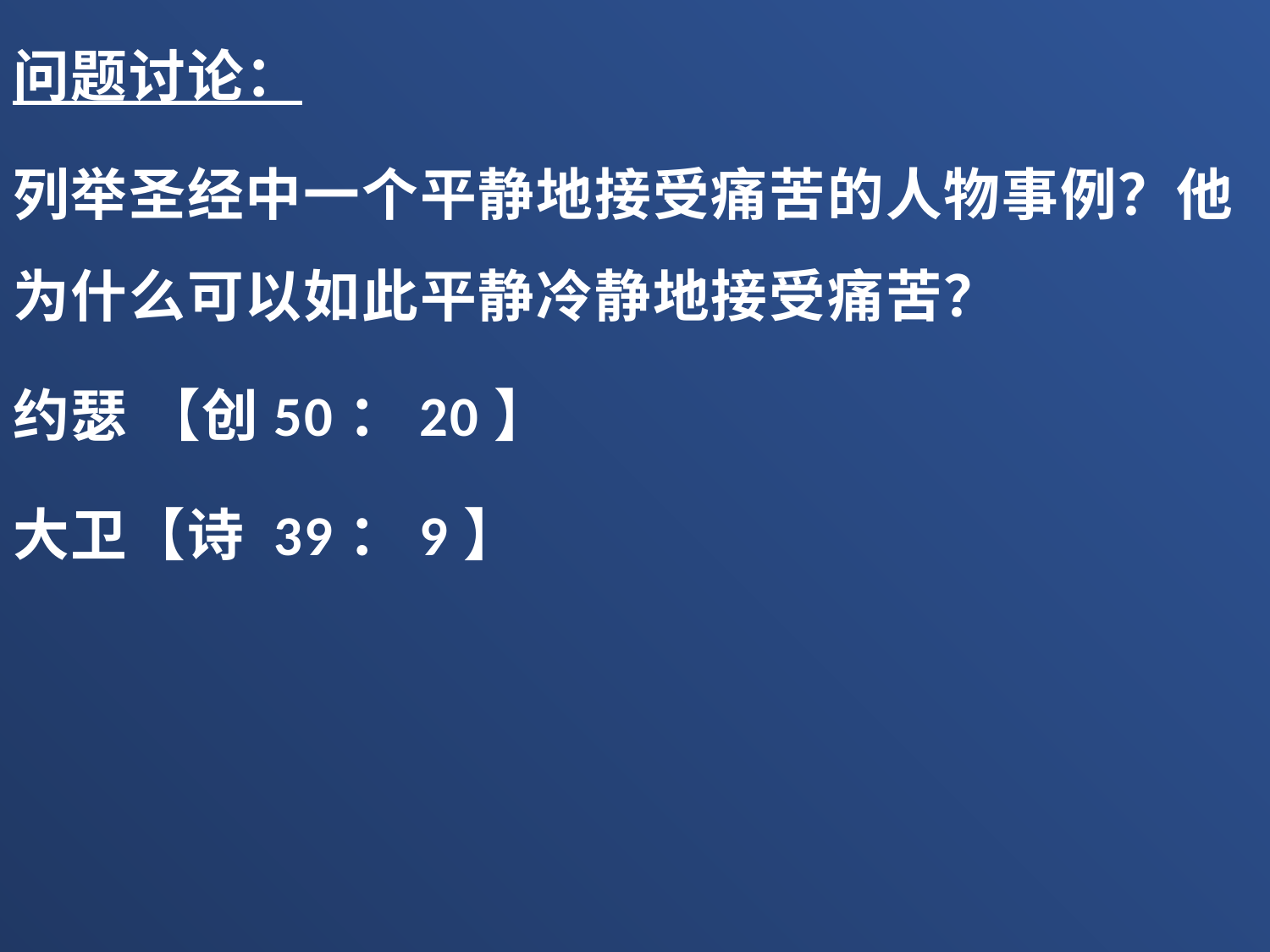

问题讨论：
列举圣经中一个平静地接受痛苦的人物事例？他为什么可以如此平静冷静地接受痛苦？
约瑟 【创50：20】
大卫【诗 39：9】